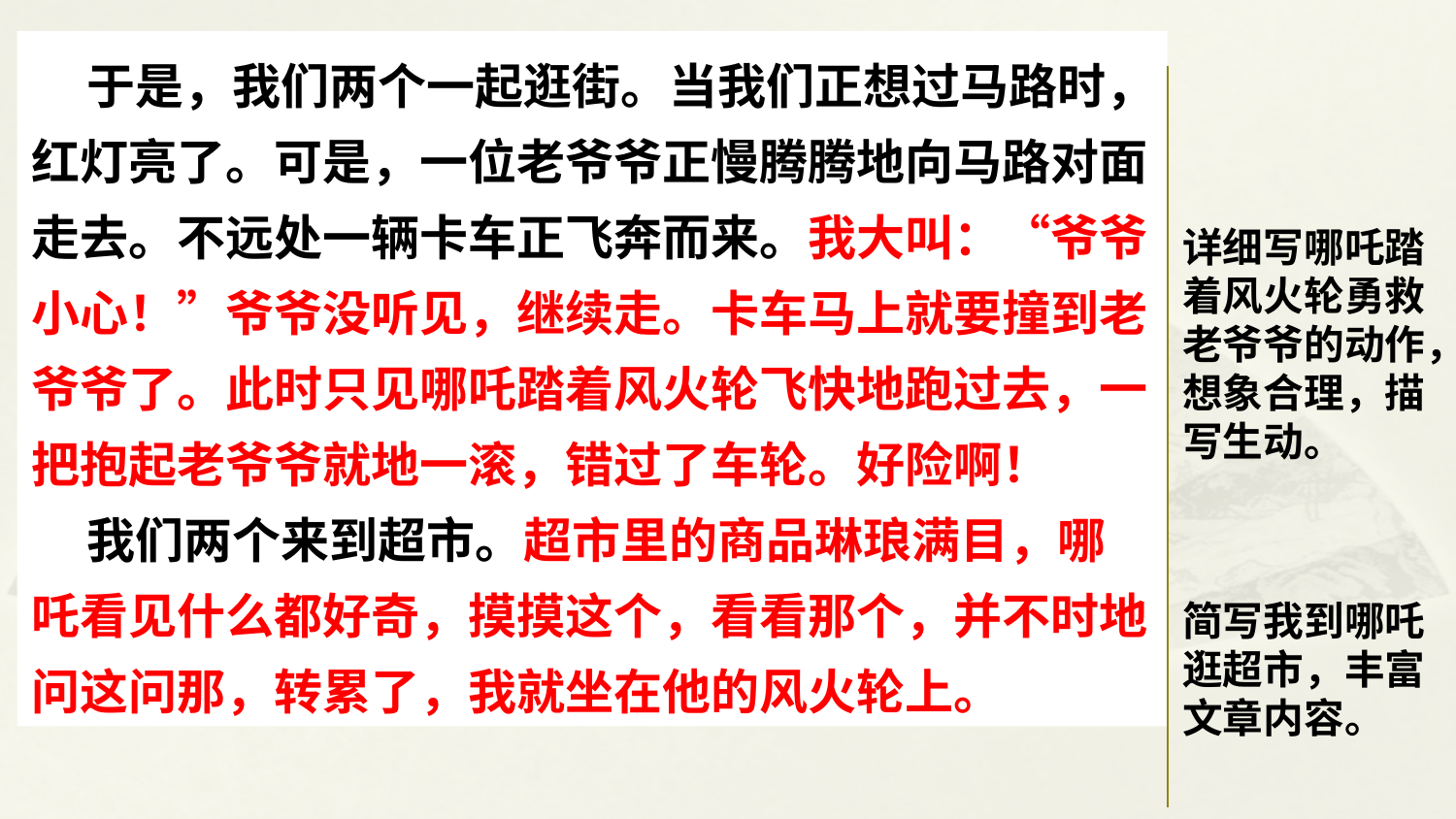

于是，我们两个一起逛街。当我们正想过马路时，红灯亮了。可是，一位老爷爷正慢腾腾地向马路对面走去。不远处一辆卡车正飞奔而来。我大叫：“爷爷小心！”爷爷没听见，继续走。卡车马上就要撞到老爷爷了。此时只见哪吒踏着风火轮飞快地跑过去，一把抱起老爷爷就地一滚，错过了车轮。好险啊！
    我们两个来到超市。超市里的商品琳琅满目，哪吒看见什么都好奇，摸摸这个，看看那个，并不时地问这问那，转累了，我就坐在他的风火轮上。
详细写哪吒踏着风火轮勇救老爷爷的动作，想象合理，描写生动。
简写我到哪吒逛超市，丰富文章内容。